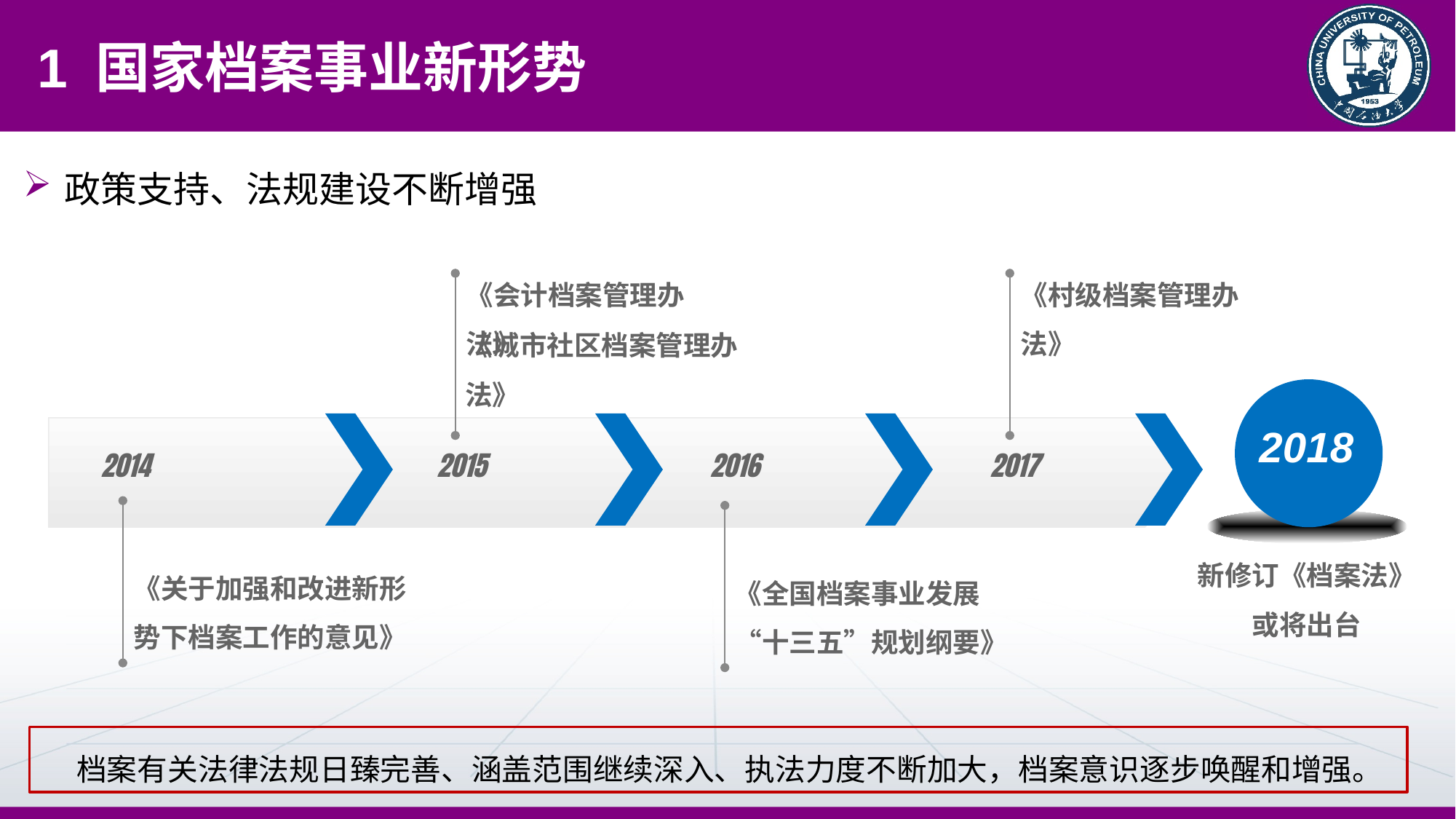

1 国家档案事业新形势
政策支持、法规建设不断增强
《会计档案管理办法》

《城市社区档案管理办法》
《村级档案管理办法》

2018

2014
2015
2016
2017

《关于加强和改进新形势下档案工作的意见》

《全国档案事业发展“十三五”规划纲要》

新修订《档案法》
或将出台
档案有关法律法规日臻完善、涵盖范围继续深入、执法力度不断加大，档案意识逐步唤醒和增强。